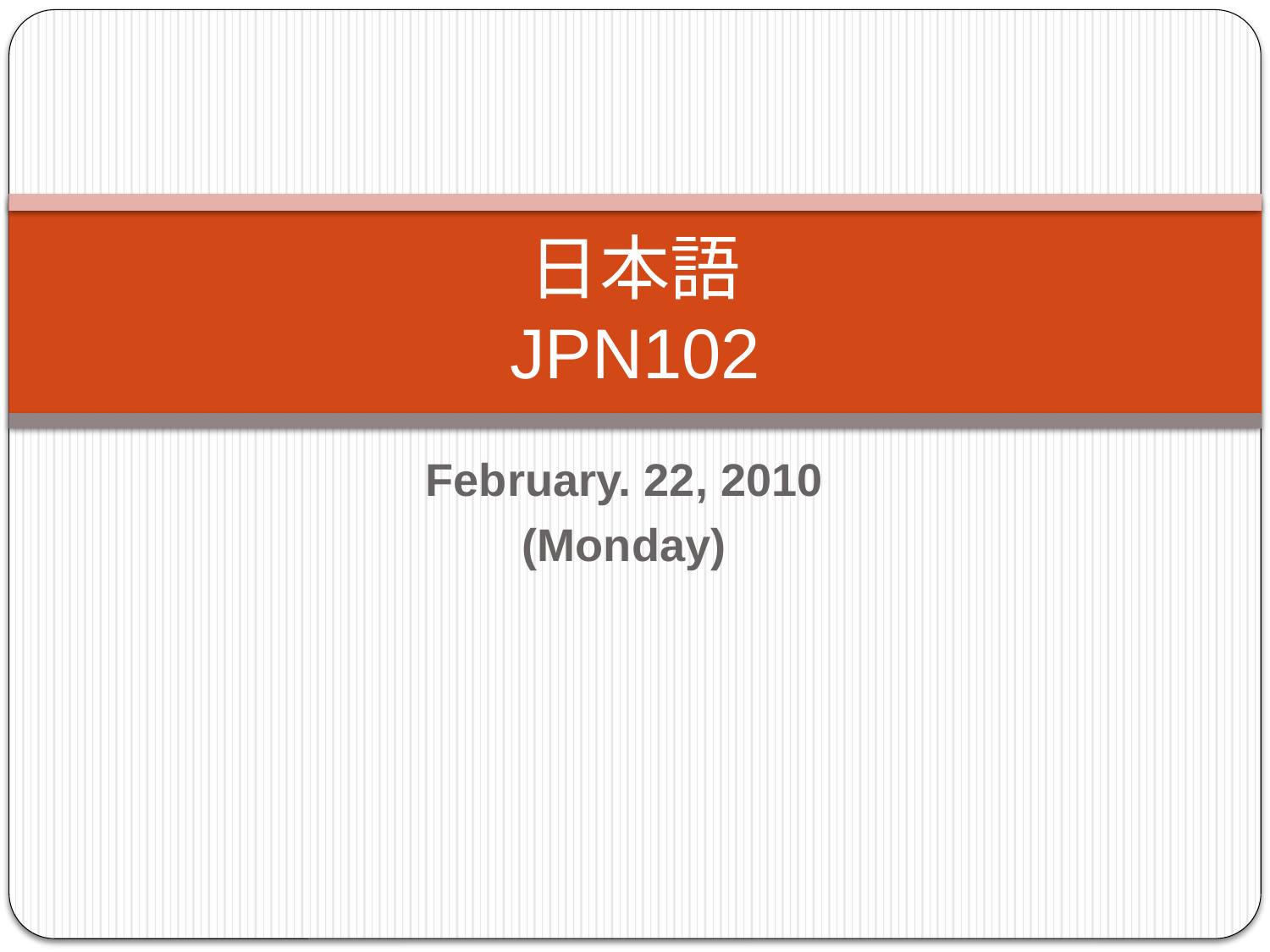

# 日本語 JPN102
February. 22, 2010
(Monday)